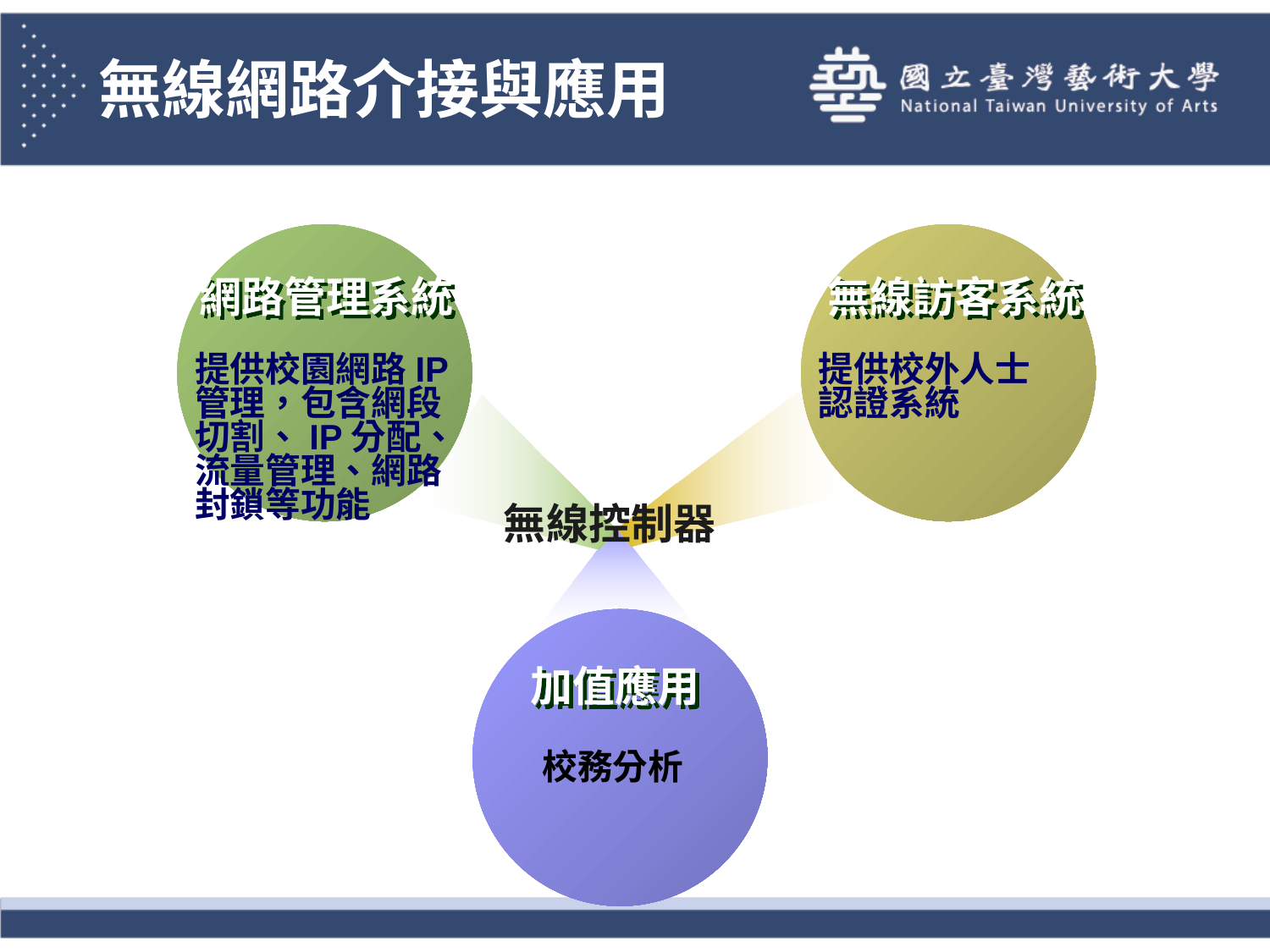

# 無線網路介接與應用

網路管理系統
無線訪客系統
提供校園網路IP管理，包含網段切割、IP分配、流量管理、網路封鎖等功能
提供校外人士認證系統

無線控制器

加值應用
校務分析